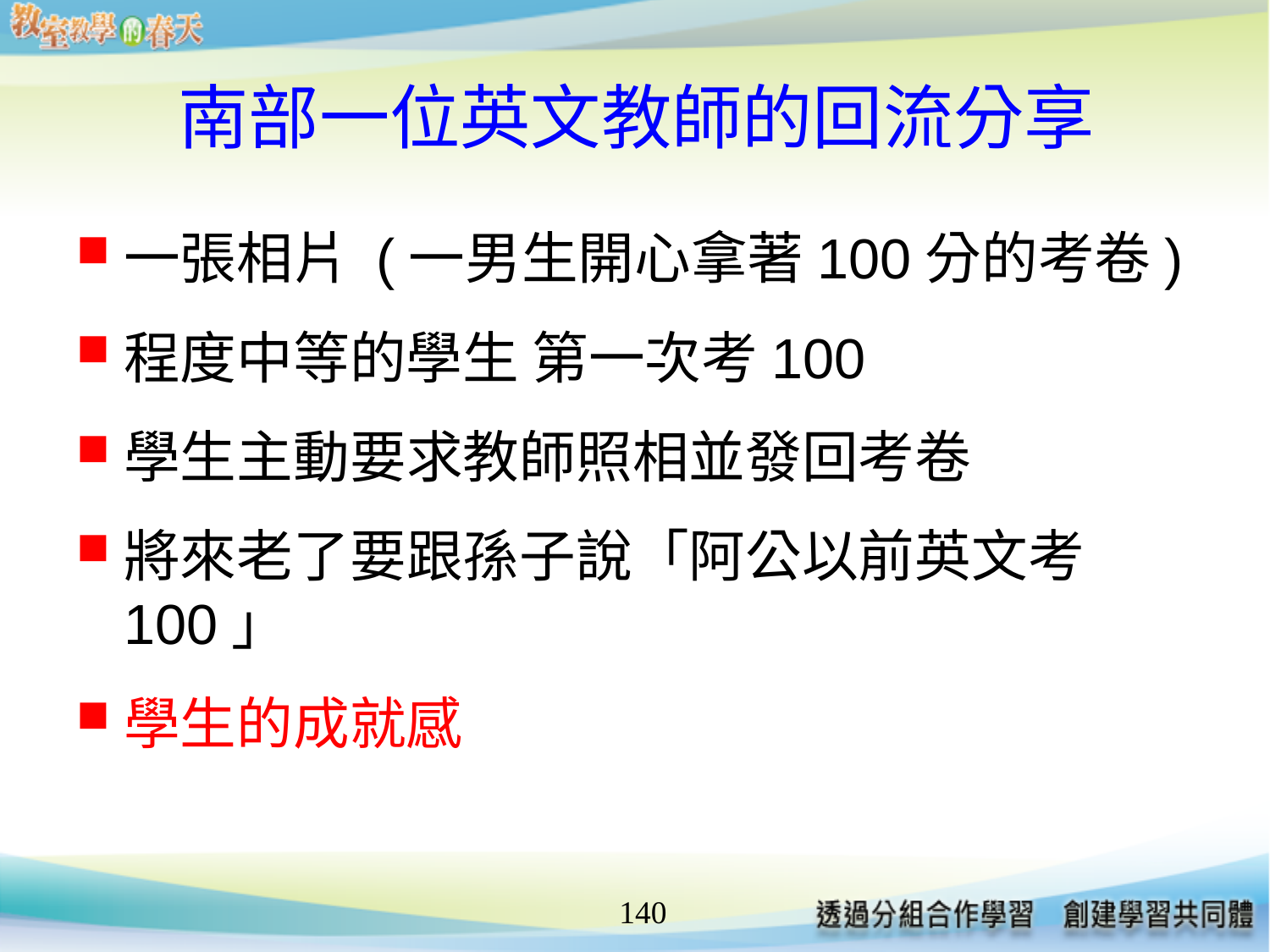

# 南部一位英文教師的回流分享
一張相片 (一男生開心拿著100分的考卷)
程度中等的學生 第一次考100
學生主動要求教師照相並發回考卷
將來老了要跟孫子說「阿公以前英文考100」
學生的成就感

140